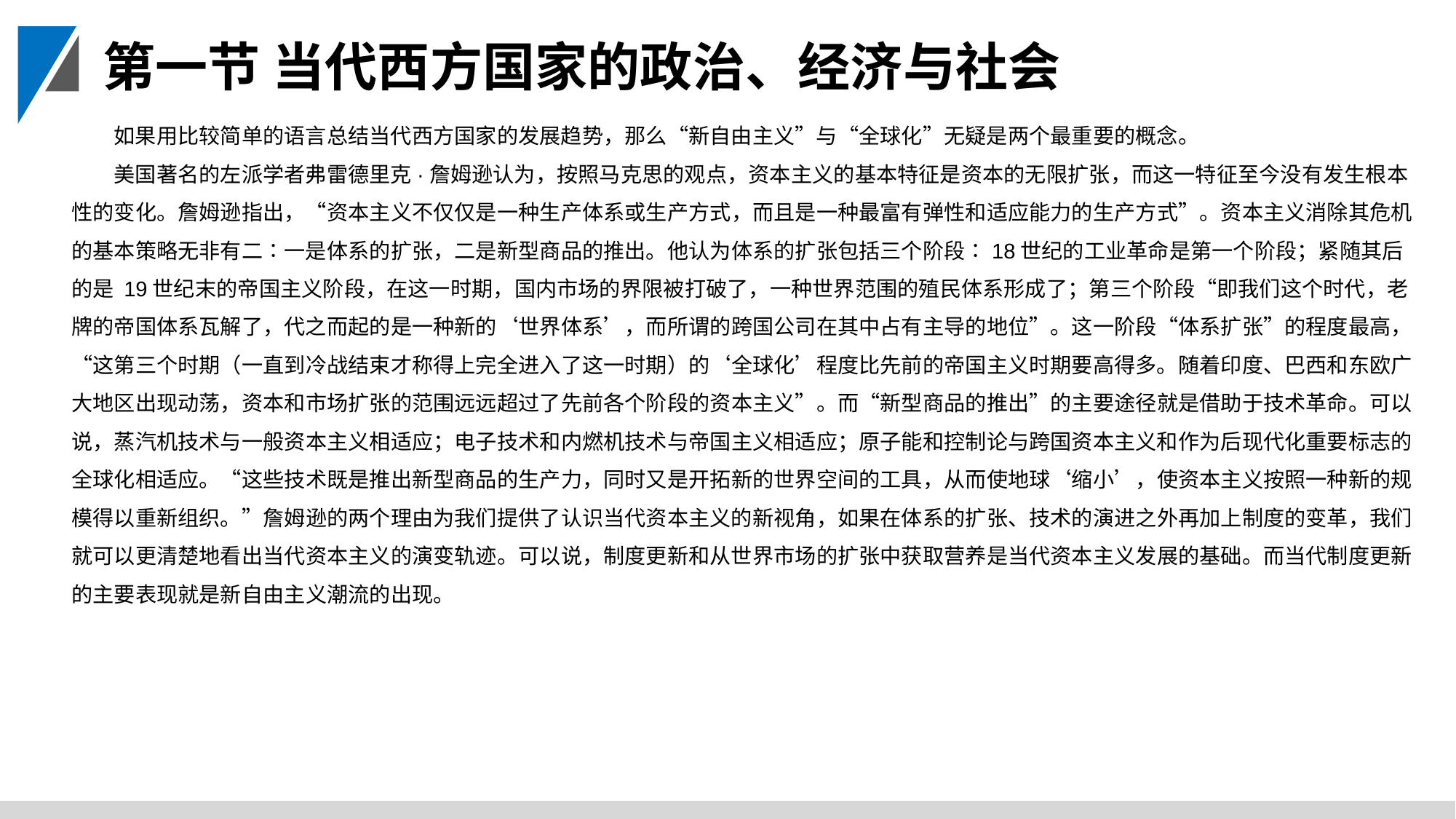

第一节 当代西方国家的政治、经济与社会
如果用比较简单的语言总结当代西方国家的发展趋势，那么“新自由主义”与“全球化”无疑是两个最重要的概念。
美国著名的左派学者弗雷德里克·詹姆逊认为，按照马克思的观点，资本主义的基本特征是资本的无限扩张，而这一特征至今没有发生根本性的变化。詹姆逊指出，“资本主义不仅仅是一种生产体系或生产方式，而且是一种最富有弹性和适应能力的生产方式”。资本主义消除其危机的基本策略无非有二∶一是体系的扩张，二是新型商品的推出。他认为体系的扩张包括三个阶段∶18世纪的工业革命是第一个阶段；紧随其后的是 19世纪末的帝国主义阶段，在这一时期，国内市场的界限被打破了，一种世界范围的殖民体系形成了；第三个阶段“即我们这个时代，老牌的帝国体系瓦解了，代之而起的是一种新的‘世界体系’，而所谓的跨国公司在其中占有主导的地位”。这一阶段“体系扩张”的程度最高，“这第三个时期（一直到冷战结束才称得上完全进入了这一时期）的‘全球化’程度比先前的帝国主义时期要高得多。随着印度、巴西和东欧广大地区出现动荡，资本和市场扩张的范围远远超过了先前各个阶段的资本主义”。而“新型商品的推出”的主要途径就是借助于技术革命。可以说，蒸汽机技术与一般资本主义相适应；电子技术和内燃机技术与帝国主义相适应；原子能和控制论与跨国资本主义和作为后现代化重要标志的全球化相适应。“这些技术既是推出新型商品的生产力，同时又是开拓新的世界空间的工具，从而使地球‘缩小’，使资本主义按照一种新的规模得以重新组织。”詹姆逊的两个理由为我们提供了认识当代资本主义的新视角，如果在体系的扩张、技术的演进之外再加上制度的变革，我们就可以更清楚地看出当代资本主义的演变轨迹。可以说，制度更新和从世界市场的扩张中获取营养是当代资本主义发展的基础。而当代制度更新的主要表现就是新自由主义潮流的出现。